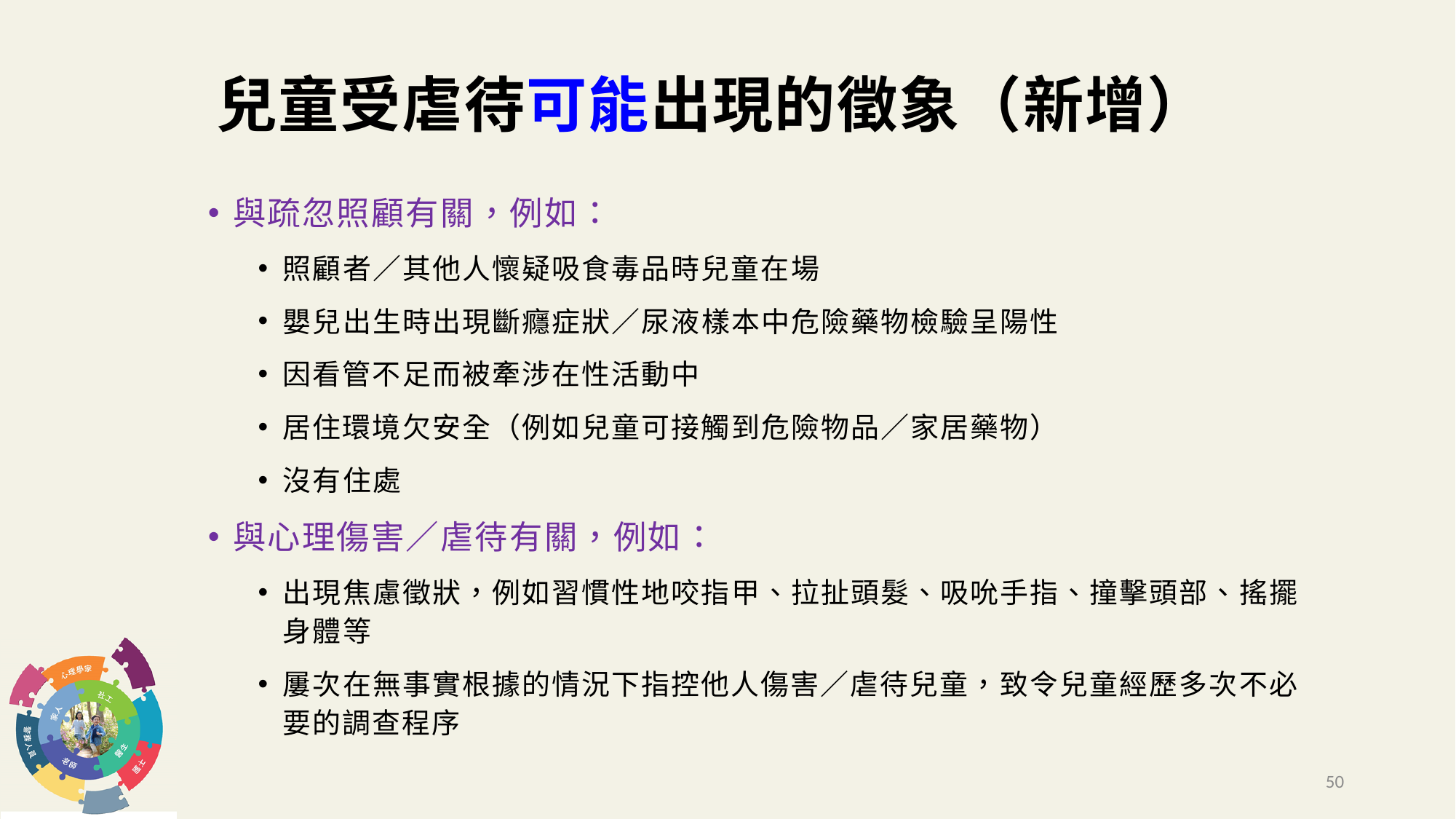

# 兒童受虐待可能出現的徵象（新增）
與疏忽照顧有關，例如：
照顧者／其他人懷疑吸食毒品時兒童在場
嬰兒出生時出現斷癮症狀／尿液樣本中危險藥物檢驗呈陽性
因看管不足而被牽涉在性活動中
居住環境欠安全（例如兒童可接觸到危險物品／家居藥物）
沒有住處
與心理傷害／虐待有關，例如：
出現焦慮徵狀，例如習慣性地咬指甲、拉扯頭髮、吸吮手指、撞擊頭部、搖擺身體等
屢次在無事實根據的情況下指控他人傷害／虐待兒童，致令兒童經歷多次不必要的調查程序

50